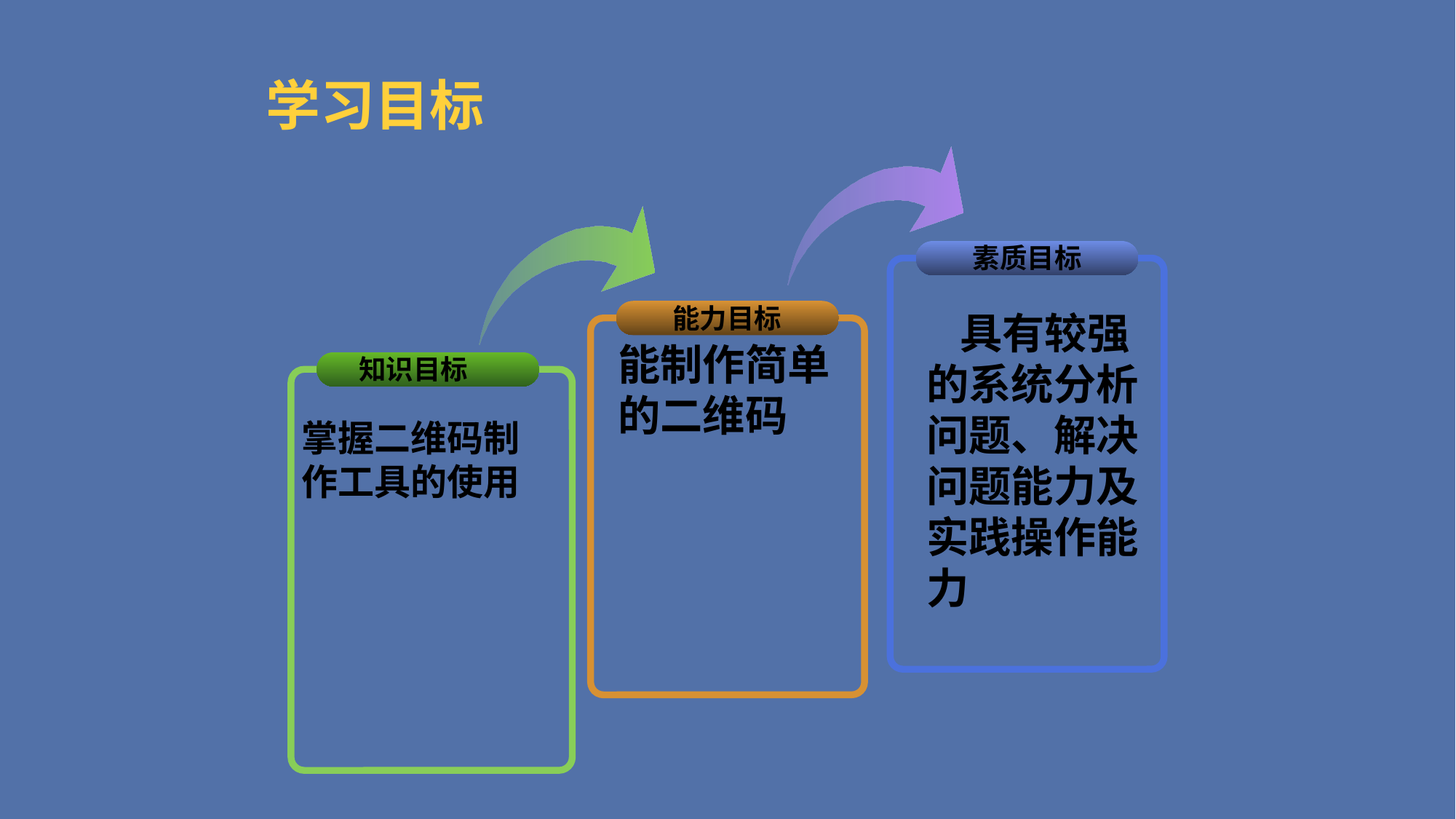

# 学习目标

素质目标

能力目标

   具有较强的系统分析问题、解决问题能力及实践操作能力

能制作简单的二维码
知识目标

掌握二维码制作工具的使用